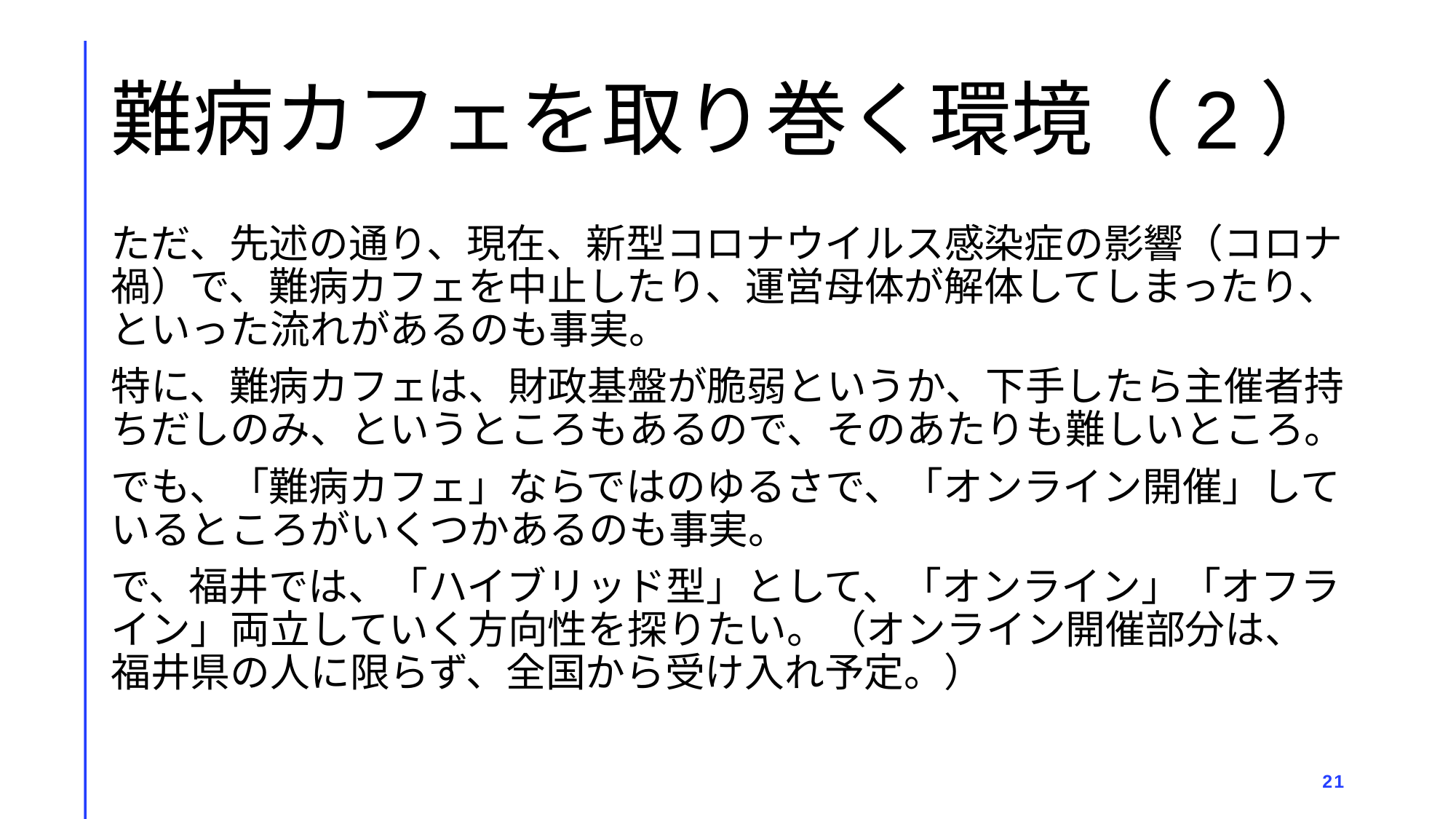

# 難病カフェを取り巻く環境（2）
ただ、先述の通り、現在、新型コロナウイルス感染症の影響（コロナ禍）で、難病カフェを中止したり、運営母体が解体してしまったり、といった流れがあるのも事実。
特に、難病カフェは、財政基盤が脆弱というか、下手したら主催者持ちだしのみ、というところもあるので、そのあたりも難しいところ。
でも、「難病カフェ」ならではのゆるさで、「オンライン開催」しているところがいくつかあるのも事実。
で、福井では、「ハイブリッド型」として、「オンライン」「オフライン」両立していく方向性を探りたい。（オンライン開催部分は、福井県の人に限らず、全国から受け入れ予定。）
21